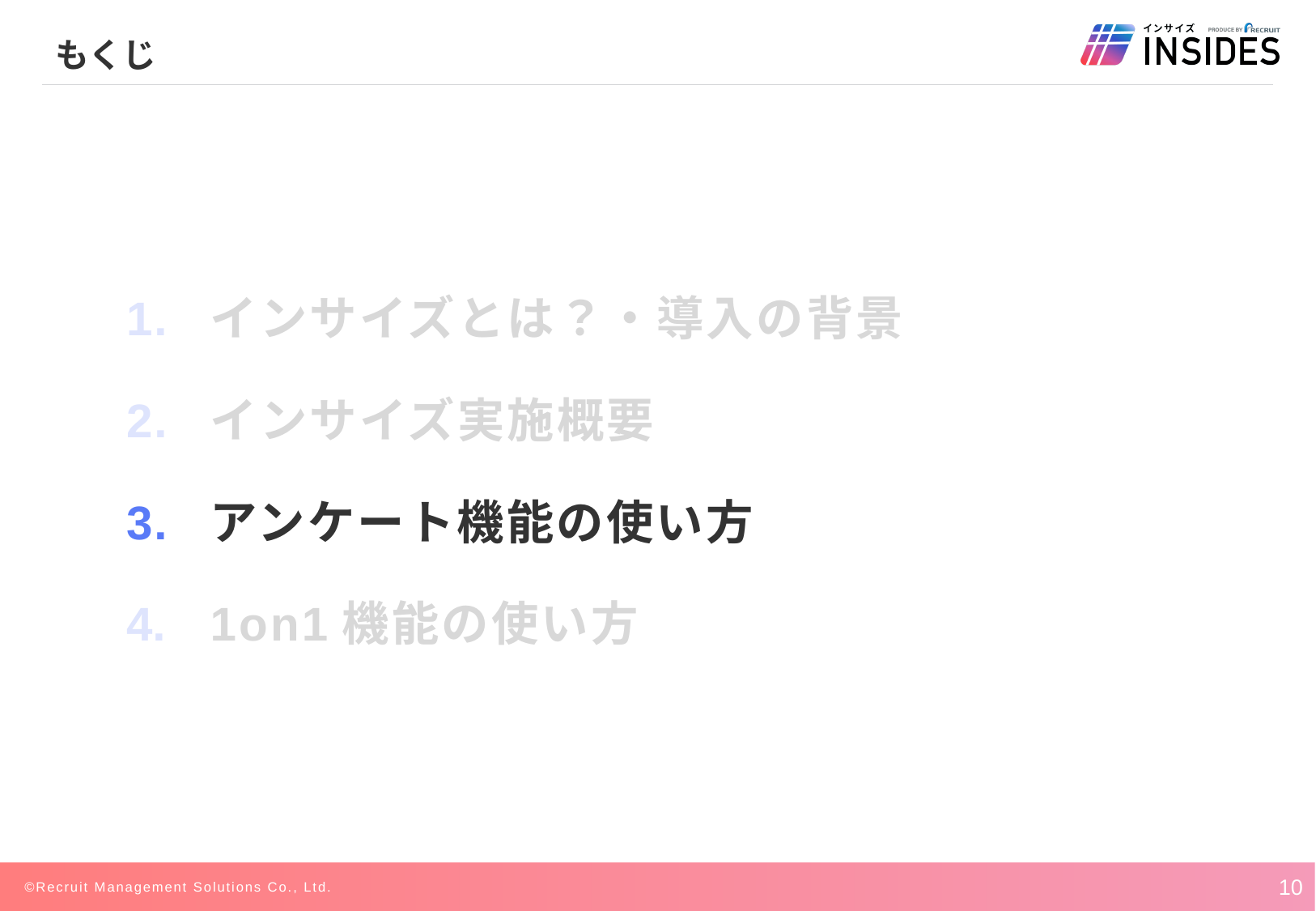

# もくじ
インサイズとは？・導入の背景
インサイズ実施概要
アンケート機能の使い方
1on1機能の使い方